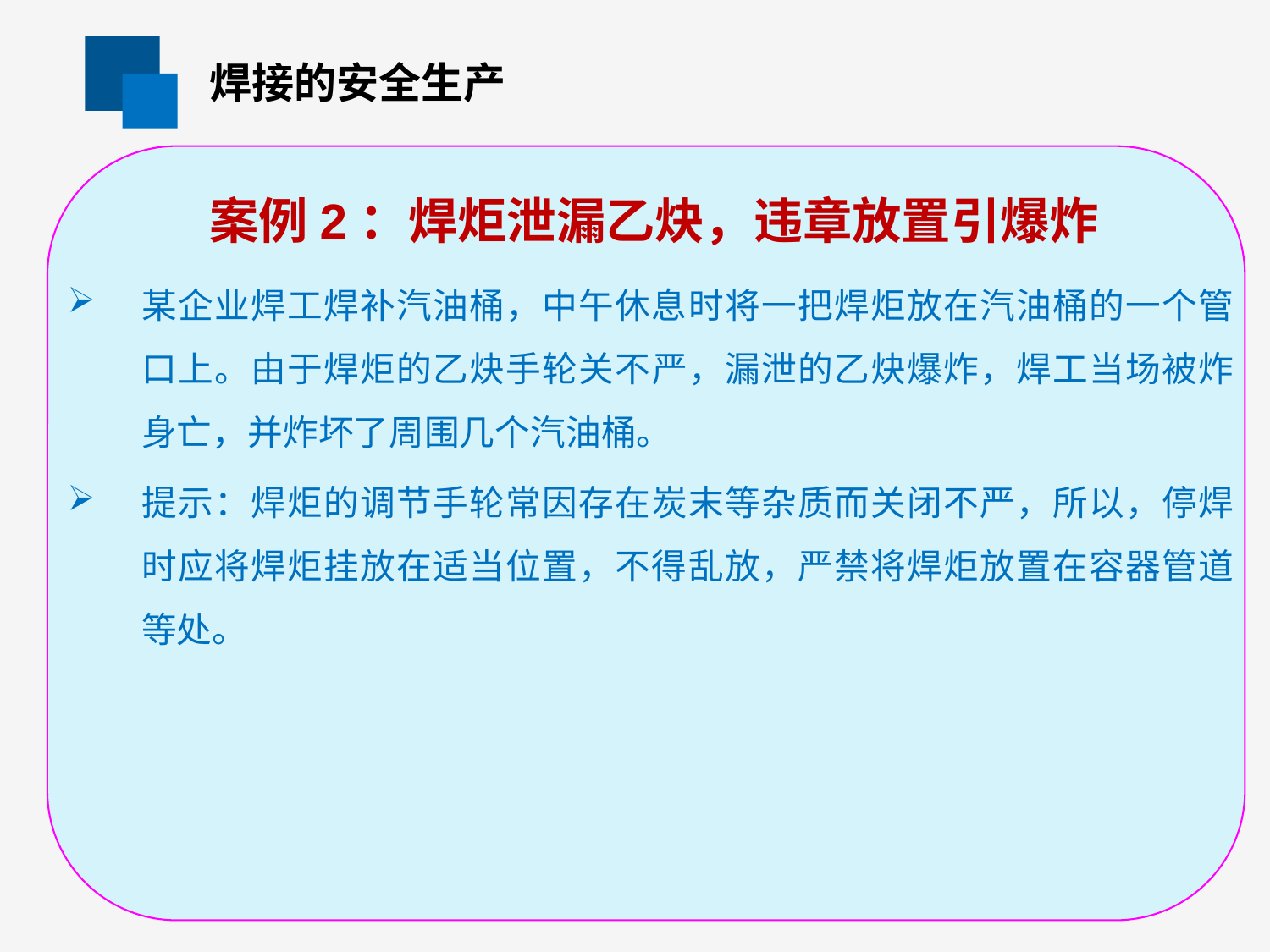

焊接的安全生产

案例2：焊炬泄漏乙炔，违章放置引爆炸
某企业焊工焊补汽油桶，中午休息时将一把焊炬放在汽油桶的一个管口上。由于焊炬的乙炔手轮关不严，漏泄的乙炔爆炸，焊工当场被炸身亡，并炸坏了周围几个汽油桶。
提示：焊炬的调节手轮常因存在炭末等杂质而关闭不严，所以，停焊时应将焊炬挂放在适当位置，不得乱放，严禁将焊炬放置在容器管道等处。